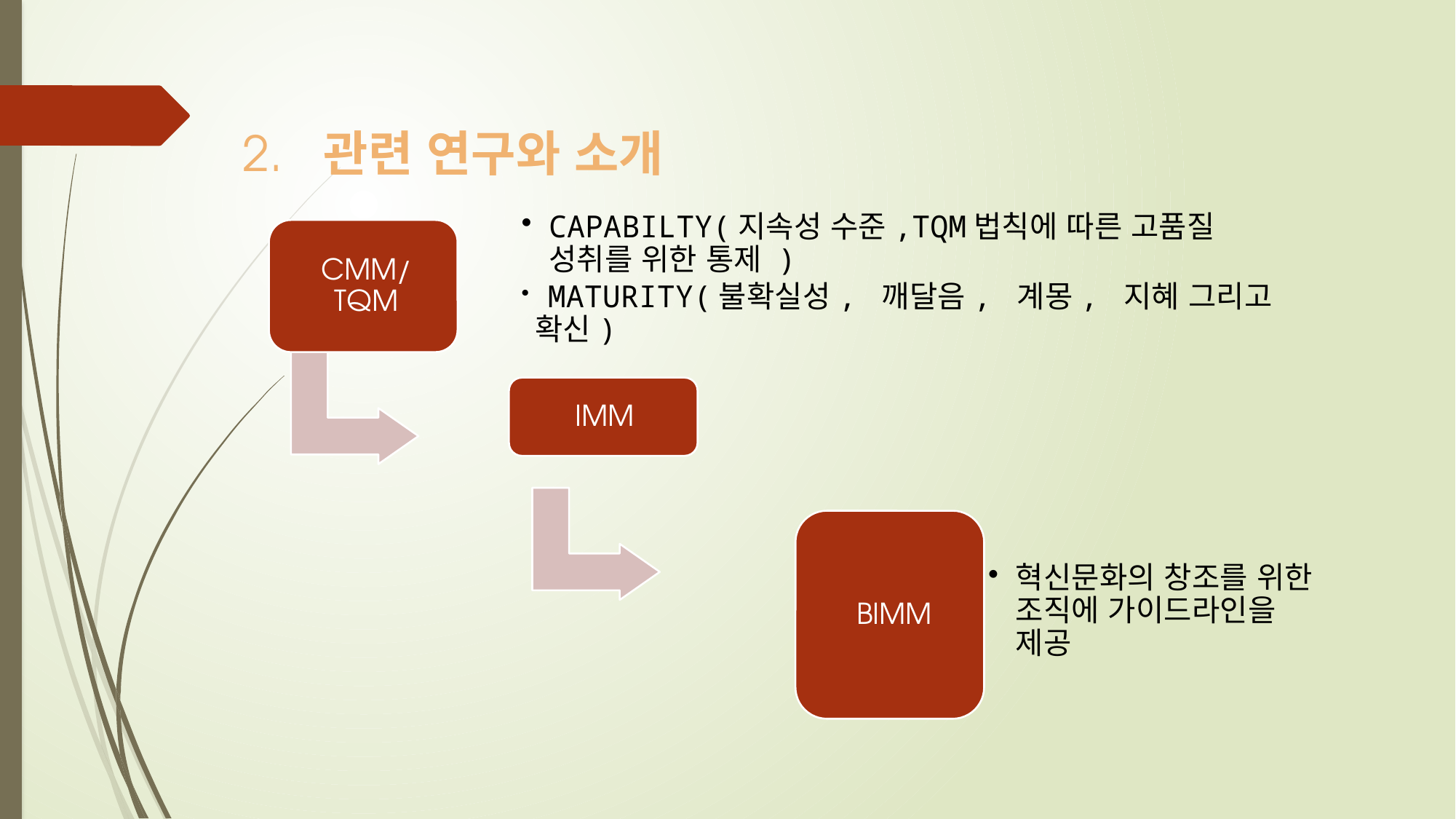

2. 관련 연구와 소개
CMM/TQM
CAPABILTY(지속성 수준,TQM법칙에 따른 고품질 성취를 위한 통제 )
  MATURITY(불확실성, 깨달음, 계몽, 지혜 그리고 확신)
IMM
BIMM
혁신문화의 창조를 위한 조직에 가이드라인을 제공